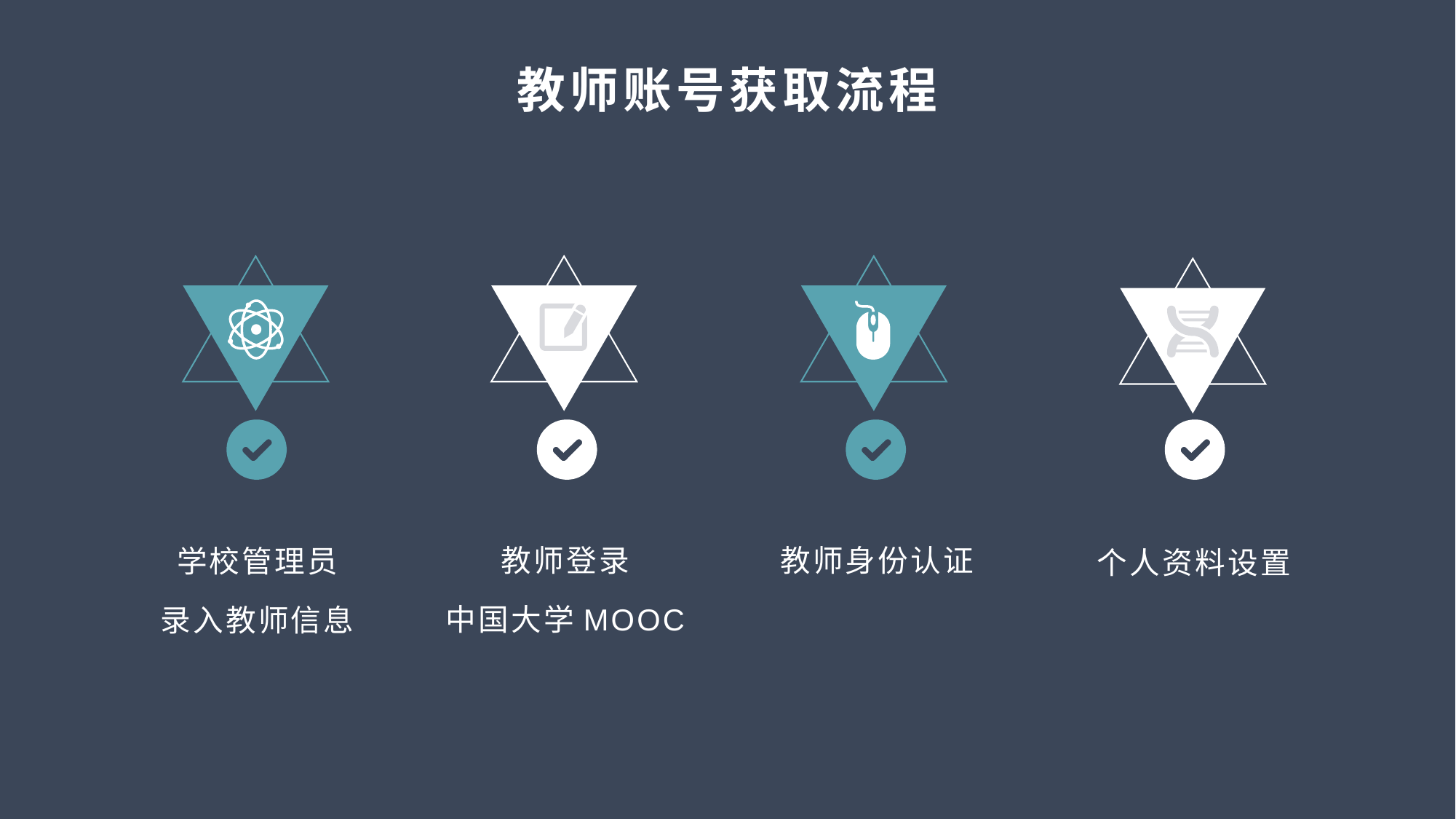

# 教师账号获取流程
个人资料设置

教师登录
中国大学MOOC
教师身份认证
学校管理员
录入教师信息